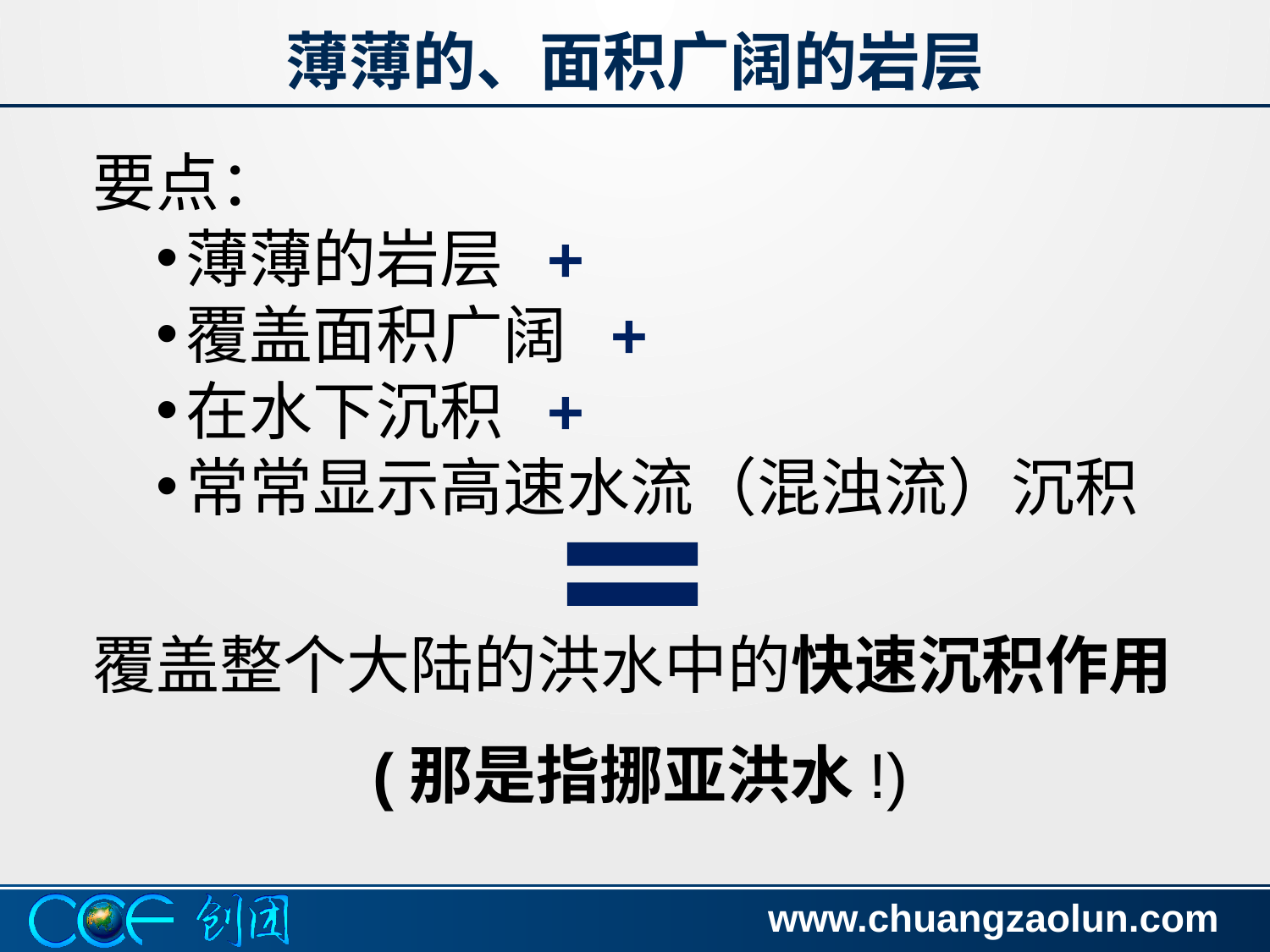

# 薄薄的、面积广阔的岩层
要点：
薄薄的岩层  +
覆盖面积广阔  +
在水下沉积  +
常常显示高速水流（混浊流）沉积

覆盖整个大陆的洪水中的快速沉积作用

(那是指挪亚洪水!)